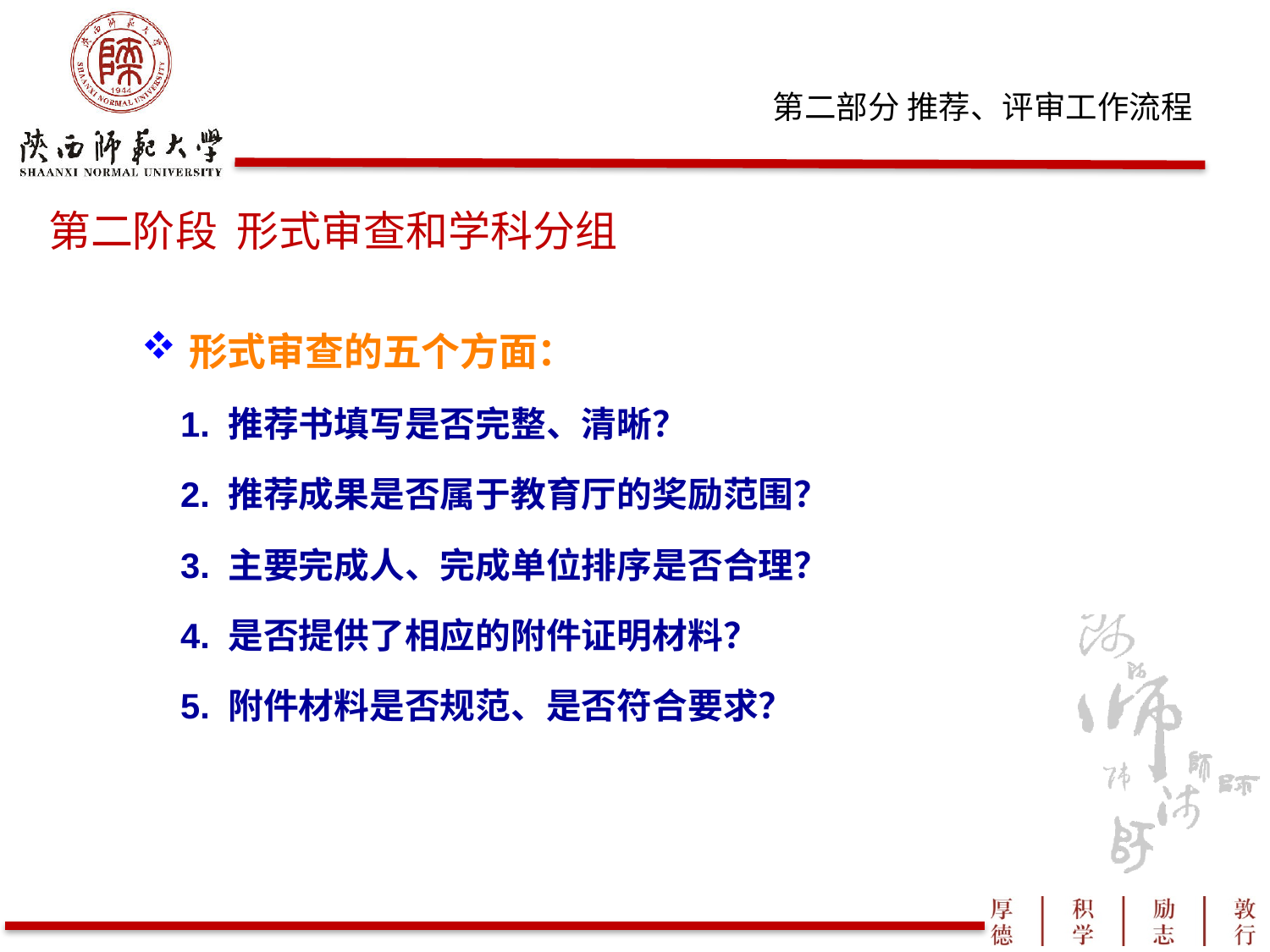

第二阶段  形式审查和学科分组
形式审查的五个方面：
    1. 推荐书填写是否完整、清晰？
    2. 推荐成果是否属于教育厅的奖励范围？
    3. 主要完成人、完成单位排序是否合理？
    4. 是否提供了相应的附件证明材料？
    5. 附件材料是否规范、是否符合要求？